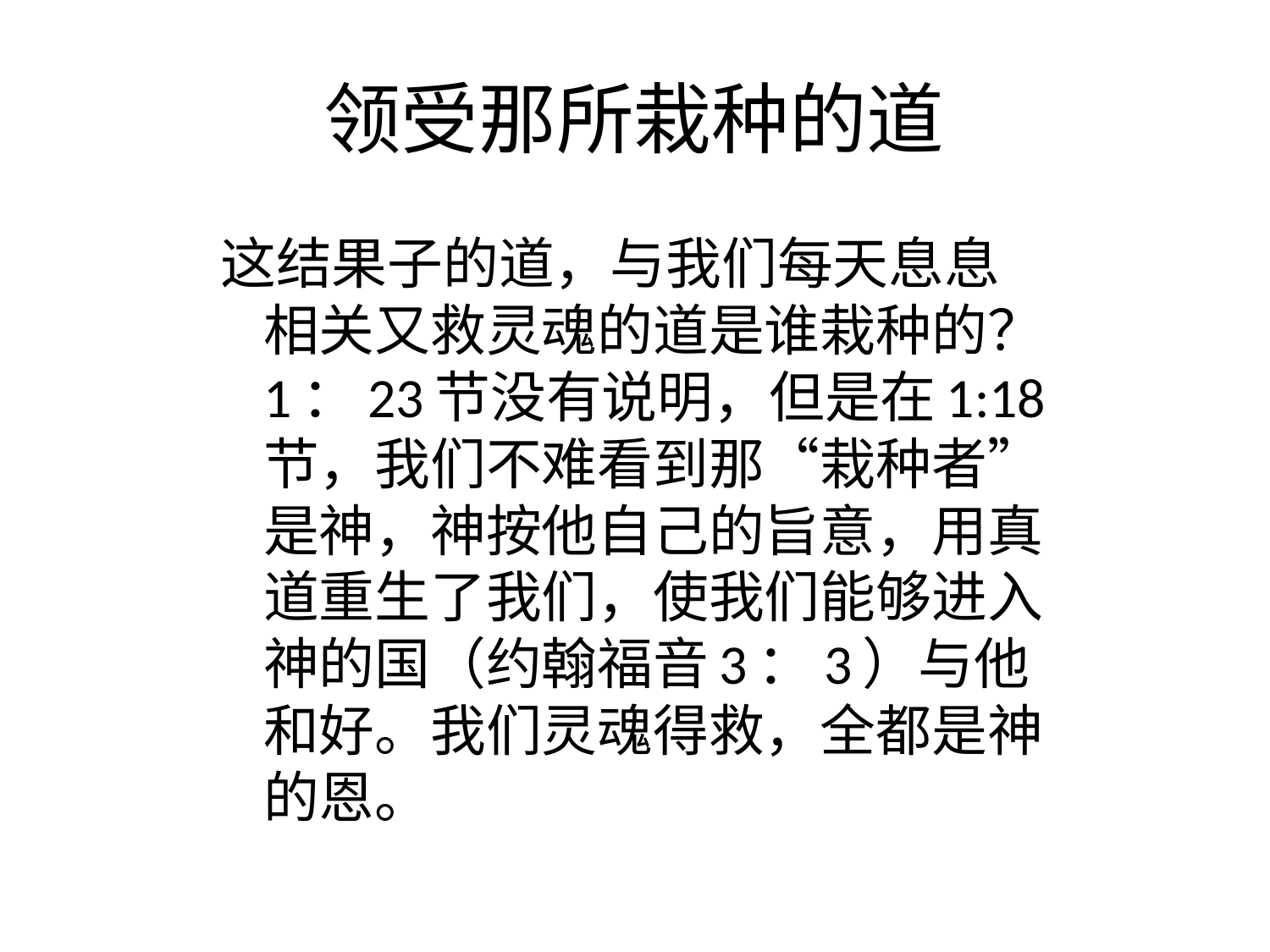

# 领受那所栽种的道
这结果子的道，与我们每天息息相关又救灵魂的道是谁栽种的？1：23节没有说明，但是在1:18节，我们不难看到那“栽种者”是神，神按他自己的旨意，用真道重生了我们，使我们能够进入神的国（约翰福音3：3）与他和好。我们灵魂得救，全都是神的恩。